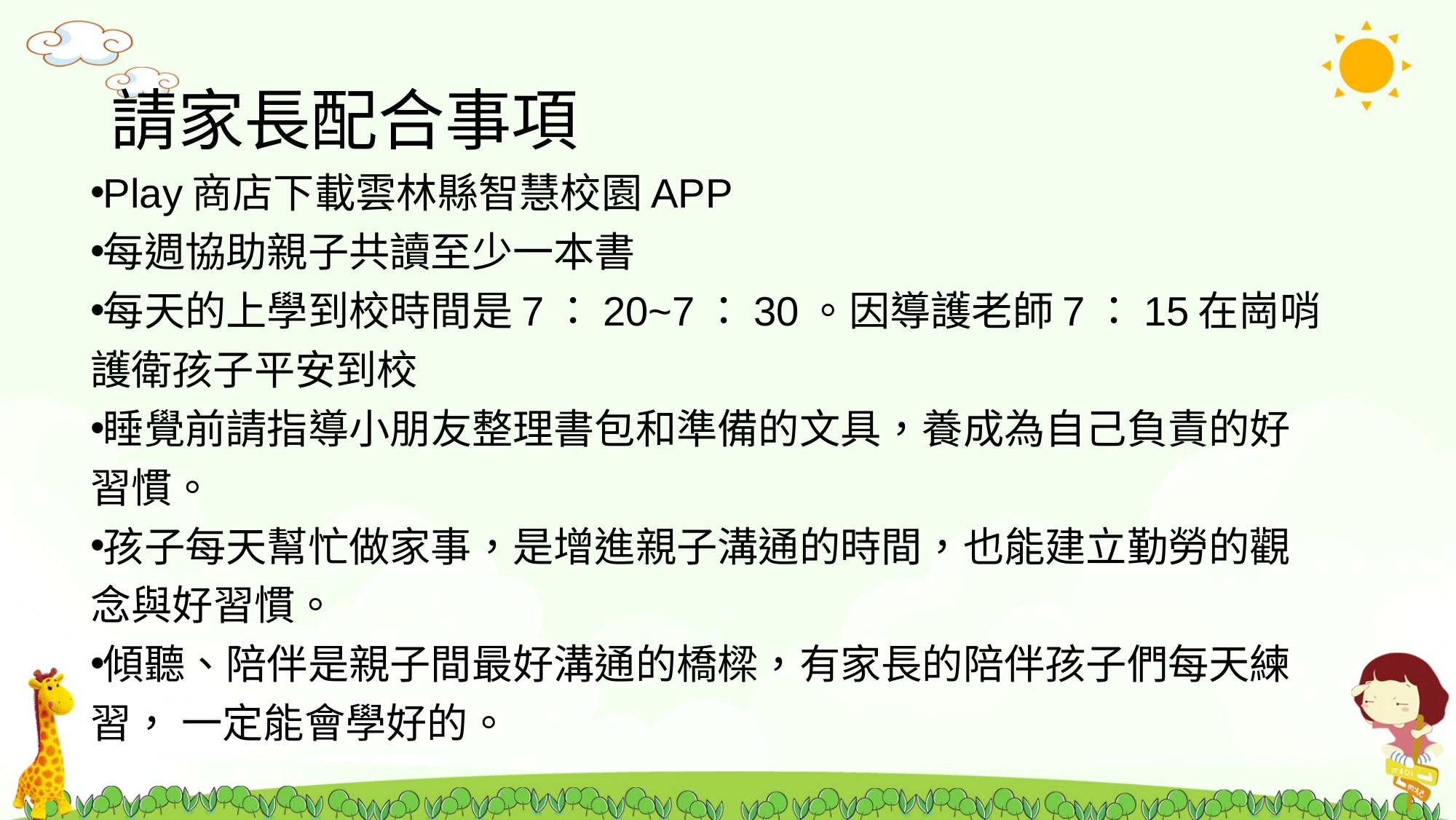

# 請家長配合事項
Play商店下載雲林縣智慧校園APP
每週協助親子共讀至少一本書
每天的上學到校時間是7：20~7：30。因導護老師7：15在崗哨護衛孩子平安到校
睡覺前請指導小朋友整理書包和準備的文具，養成為自己負責的好習慣。
孩子每天幫忙做家事，是增進親子溝通的時間，也能建立勤勞的觀念與好習慣。
傾聽、陪伴是親子間最好溝通的橋樑，有家長的陪伴孩子們每天練習， 一定能會學好的。